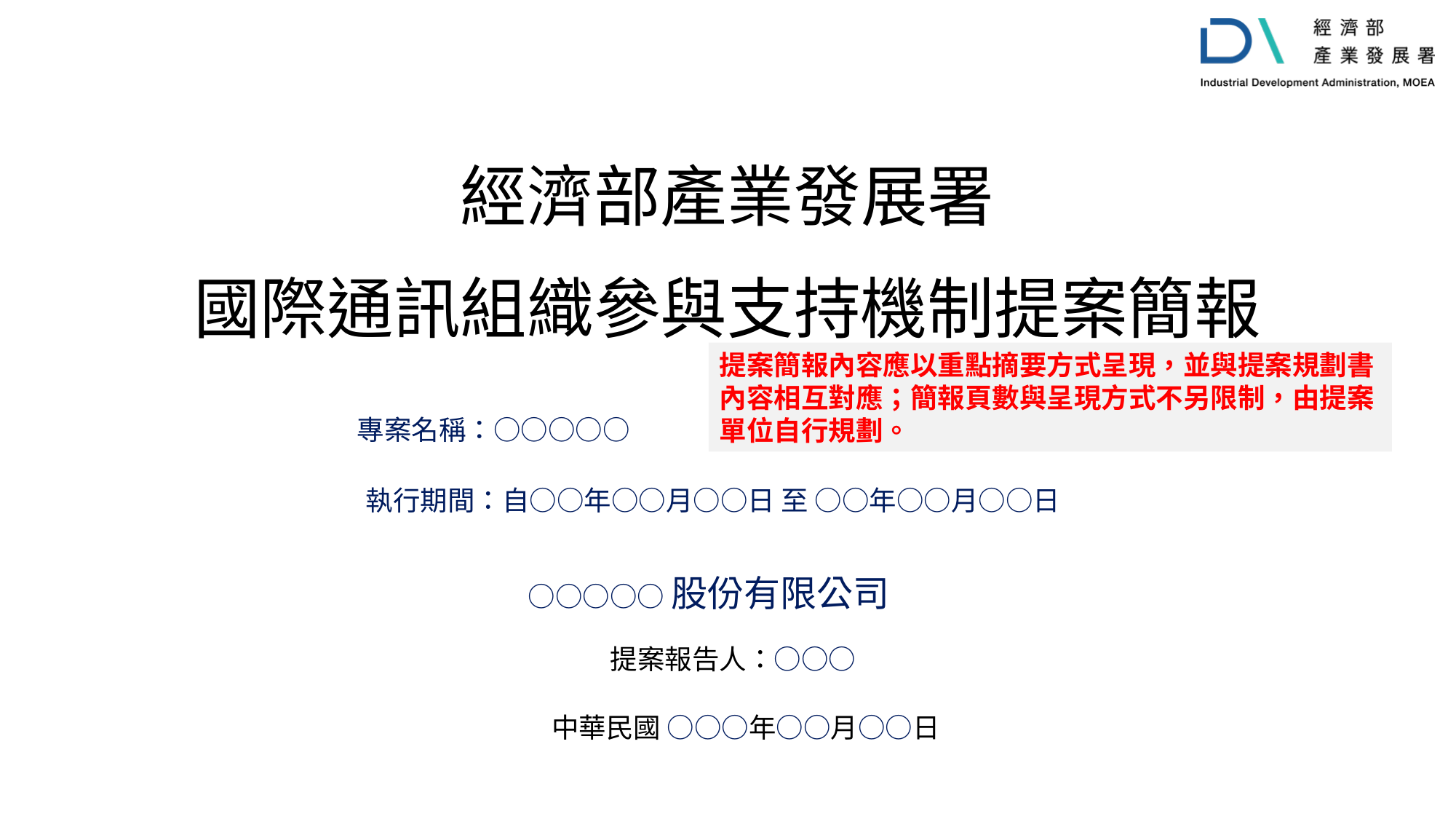

經濟部產業發展署
國際通訊組織參與支持機制提案簡報
提案簡報內容應以重點摘要方式呈現，並與提案規劃書內容相互對應；簡報頁數與呈現方式不另限制，由提案單位自行規劃。
專案名稱：○○○○○
執行期間：自○○年○○月○○日 至 ○○年○○月○○日
○○○○○股份有限公司
提案報告人：○○○
中華民國 ○○○年○○月○○日